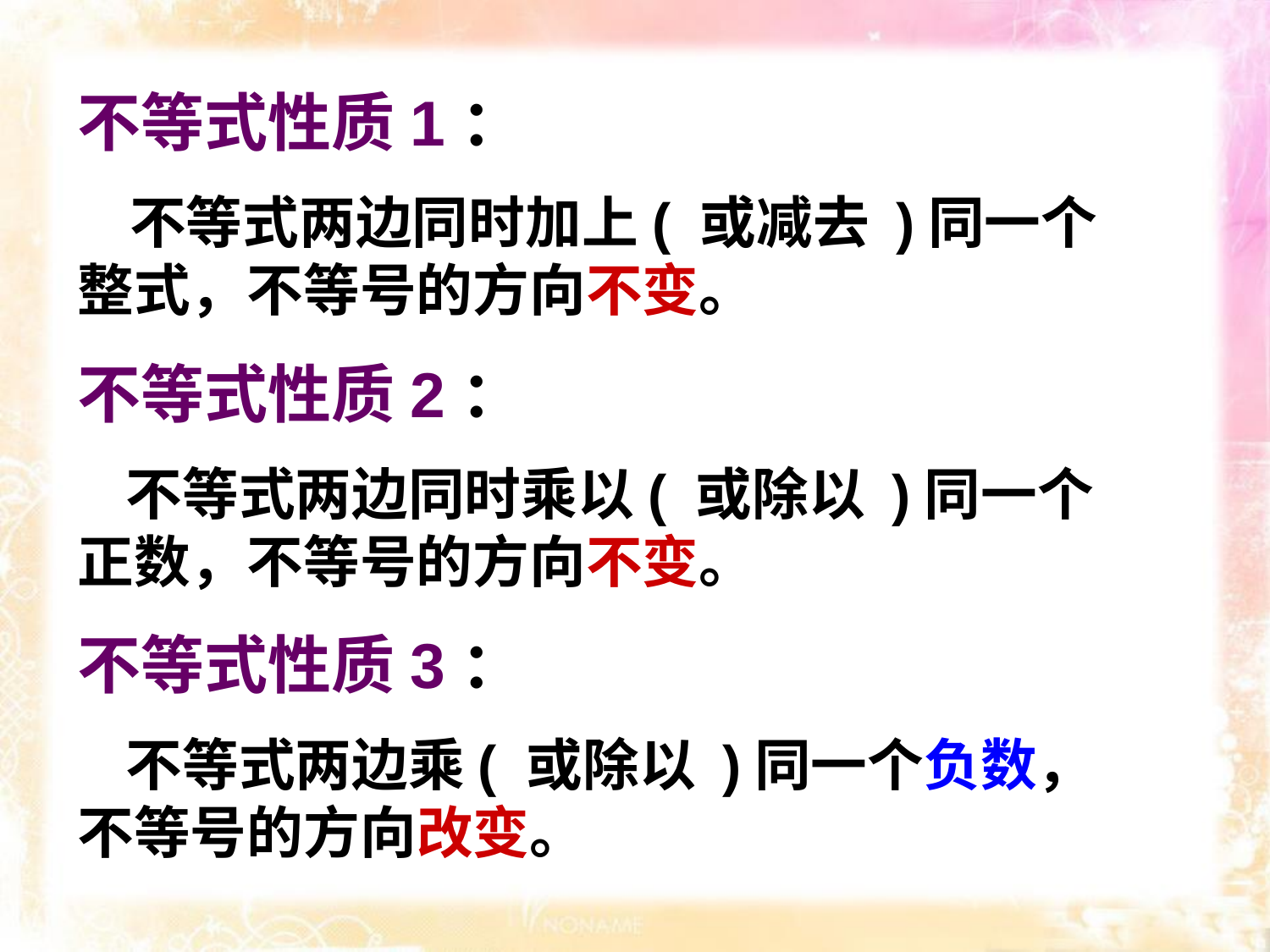

不等式性质1：
   不等式两边同时加上( 或减去 )同一个整式，不等号的方向不变。
不等式性质2：
    不等式两边同时乘以( 或除以 )同一个正数，不等号的方向不变。
不等式性质3：
    不等式两边乘( 或除以 )同一个负数，不等号的方向改变。